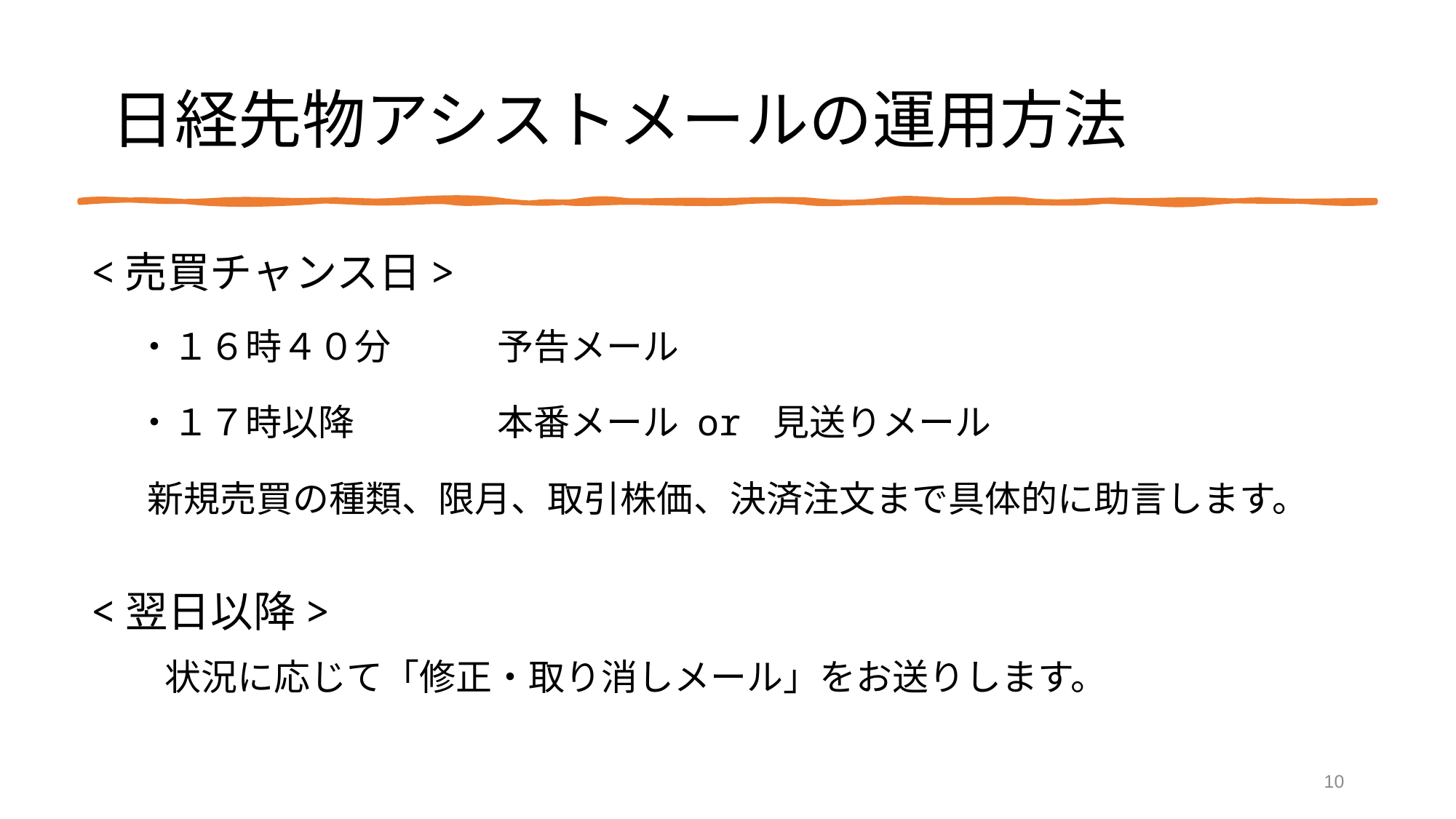

# 日経先物アシストメールの運用方法

<売買チャンス日>
| ・１６時４０分 | 予告メール |
| --- | --- |
| ・１７時以降 | 本番メール or 見送りメール |
新規売買の種類、限月、取引株価、決済注文まで具体的に助言します。
<翌日以降>
状況に応じて「修正・取り消しメール」をお送りします。
10